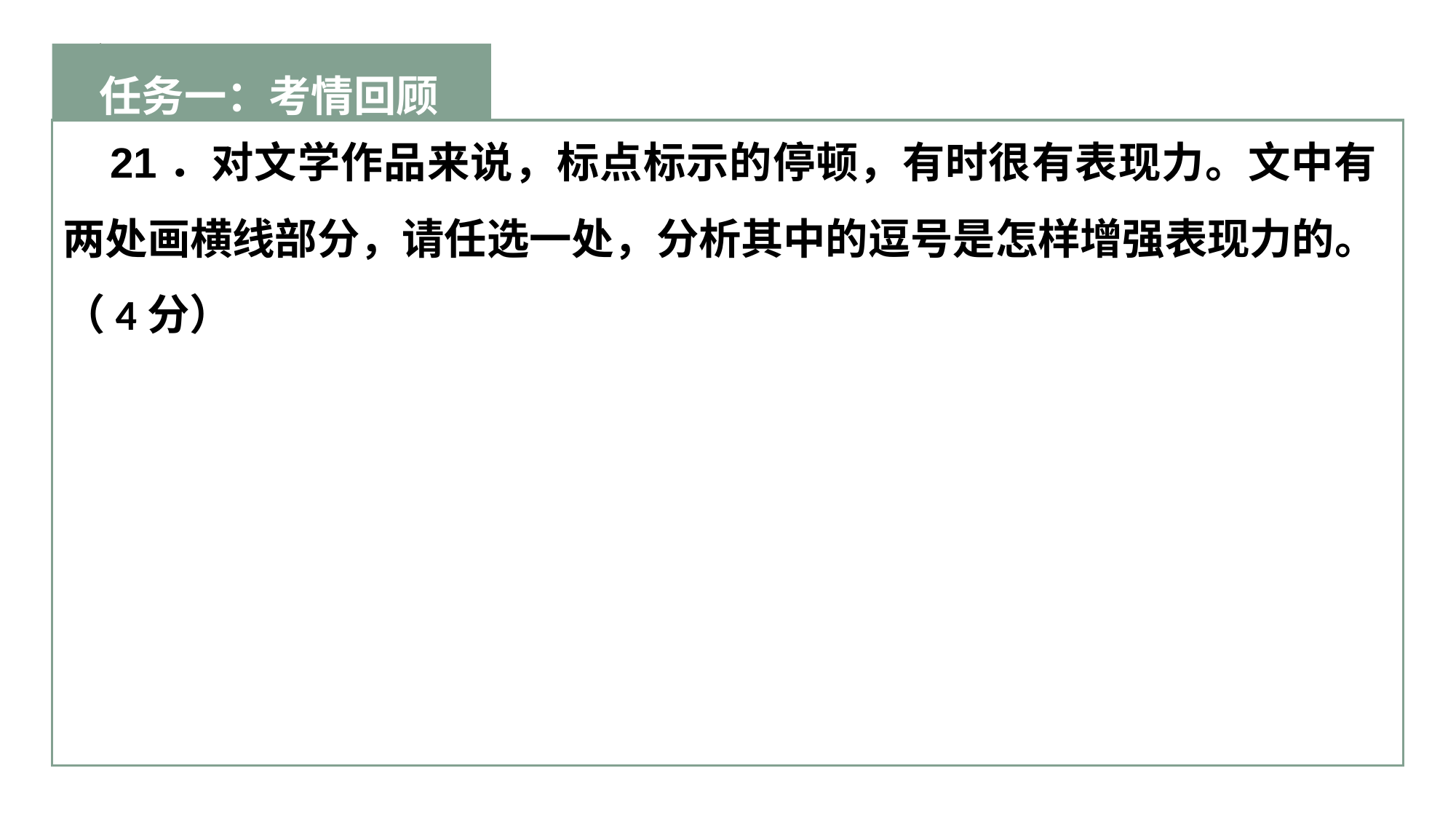

任务一：考情回顾

 21．对文学作品来说，标点标示的停顿，有时很有表现力。文中有两处画横线部分，请任选一处，分析其中的逗号是怎样增强表现力的。（4分）

点击输入文本信息，简要陈述文本信息，字体大小可调节。点击输入文本信息，简要陈述文本信息，字体大小可调节。
点击输入文本信息，简要陈述文本信息，字体大小可调节。点击输入文本信息，简要陈述文本信息，字体大小可调节。